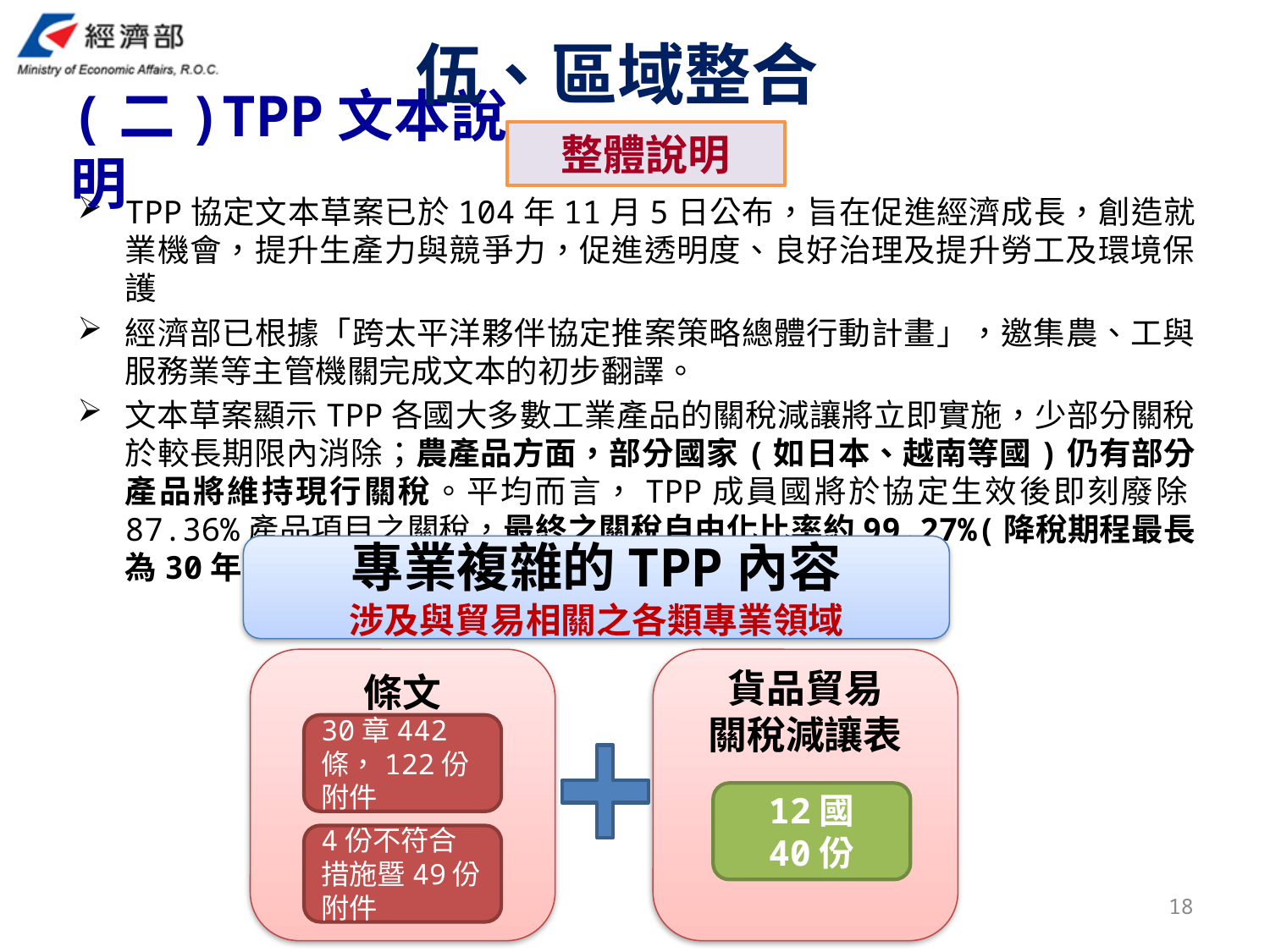

伍、區域整合
(二)TPP文本說明
整體說明
TPP協定文本草案已於104年11月5日公布，旨在促進經濟成長，創造就業機會，提升生產力與競爭力，促進透明度、良好治理及提升勞工及環境保護
經濟部已根據「跨太平洋夥伴協定推案策略總體行動計畫」，邀集農、工與服務業等主管機關完成文本的初步翻譯。
文本草案顯示TPP各國大多數工業產品的關稅減讓將立即實施，少部分關稅於較長期限內消除；農產品方面，部分國家(如日本、越南等國)仍有部分產品將維持現行關稅。平均而言，TPP成員國將於協定生效後即刻廢除87.36%產品項目之關稅，最終之關稅自由化比率約99.27%(降稅期程最長為30年)。
專業複雜的TPP內容
涉及與貿易相關之各類專業領域

條文

貨品貿易
關稅減讓表

30章442條，122份附件

12國
40份
4份不符合措施暨49份附件
18